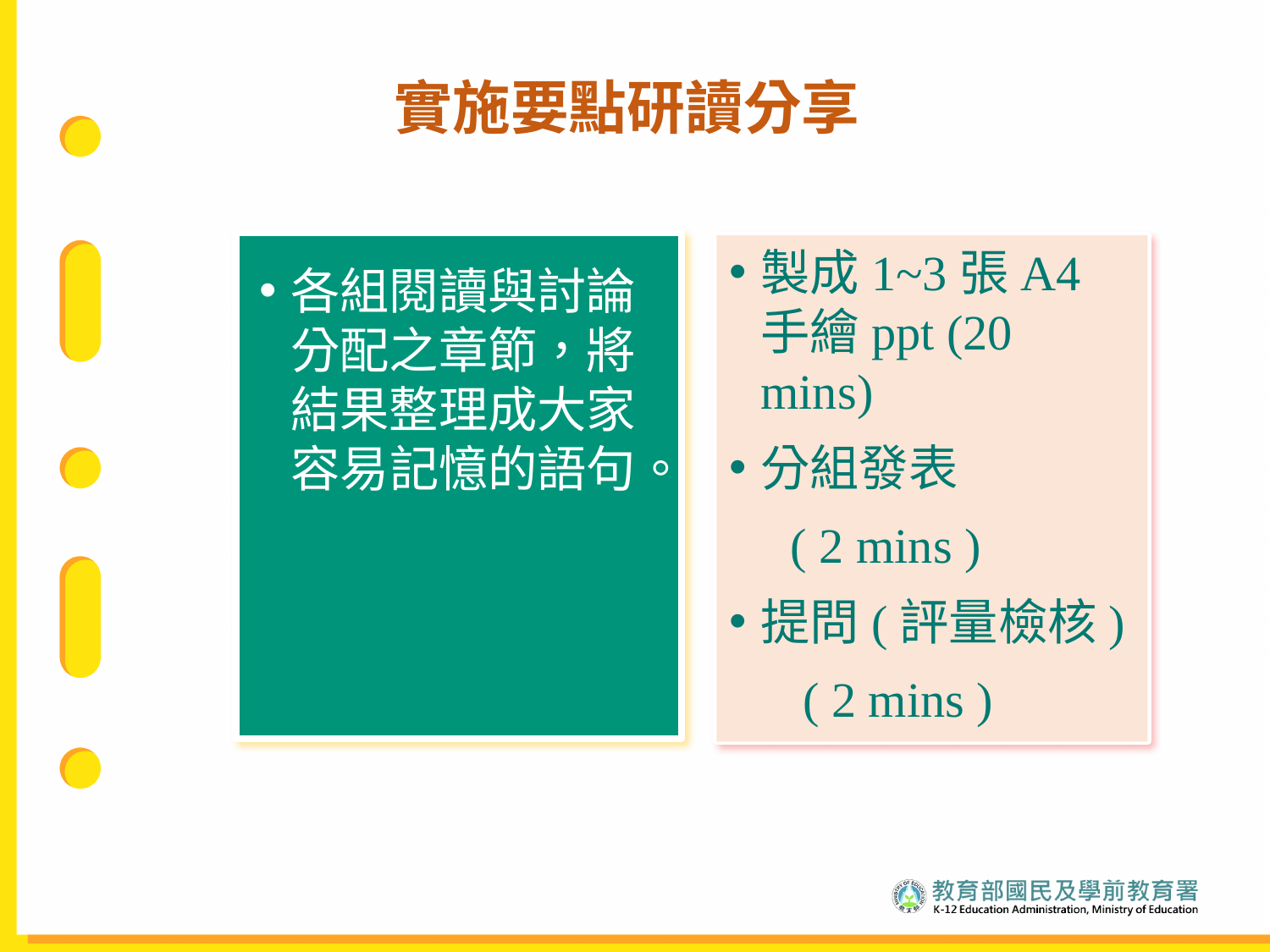

實施要點研讀分享

製成1~3張A4手繪ppt (20 mins)
分組發表
     ( 2 mins )
提問(評量檢核)
      ( 2 mins )

各組閱讀與討論分配之章節，將結果整理成大家容易記憶的語句。